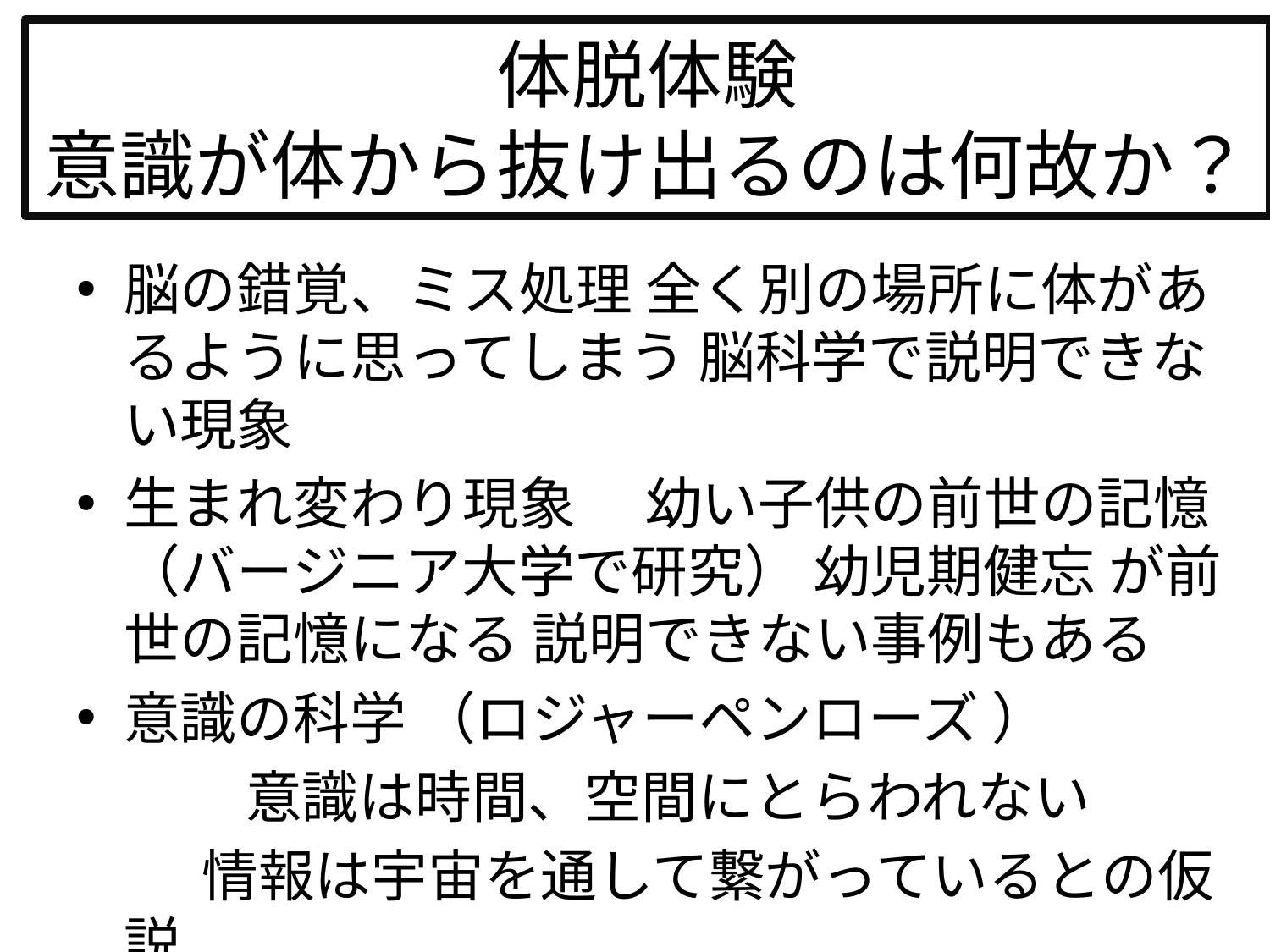

# 体脱体験 意識が体から抜け出るのは何故か？
脳の錯覚、ミス処理 全く別の場所に体があるように思ってしまう 脳科学で説明できない現象
生まれ変わり現象 　幼い子供の前世の記憶 （バージニア大学で研究） 幼児期健忘 が前世の記憶になる 説明できない事例もある
意識の科学 （ロジャーペンローズ ）
　　　意識は時間、空間にとらわれない
　　 情報は宇宙を通して繋がっているとの仮説